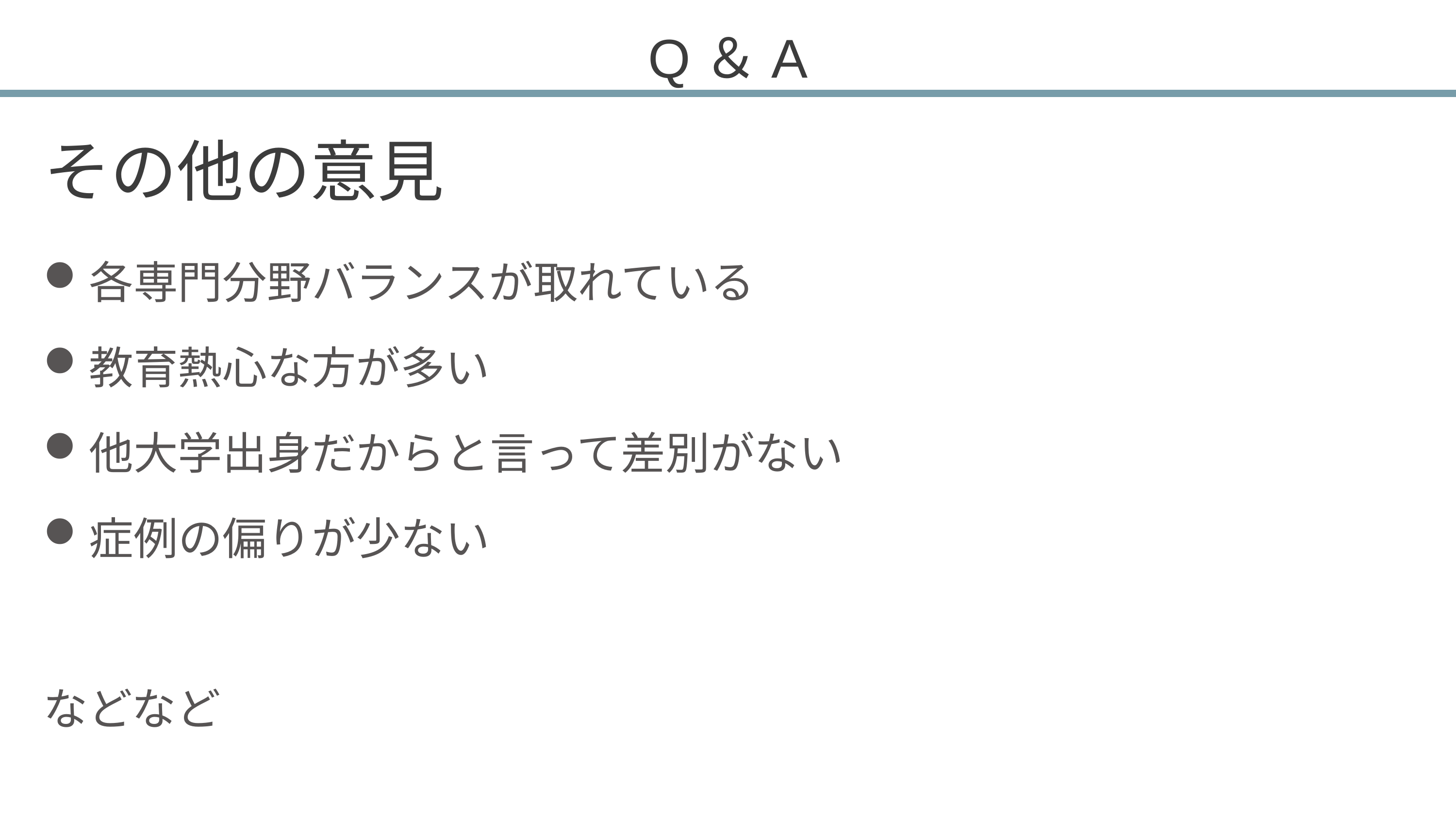

# Q＆A
その他の意見
各専門分野バランスが取れている
教育熱心な方が多い
他大学出身だからと言って差別がない
症例の偏りが少ない

などなど